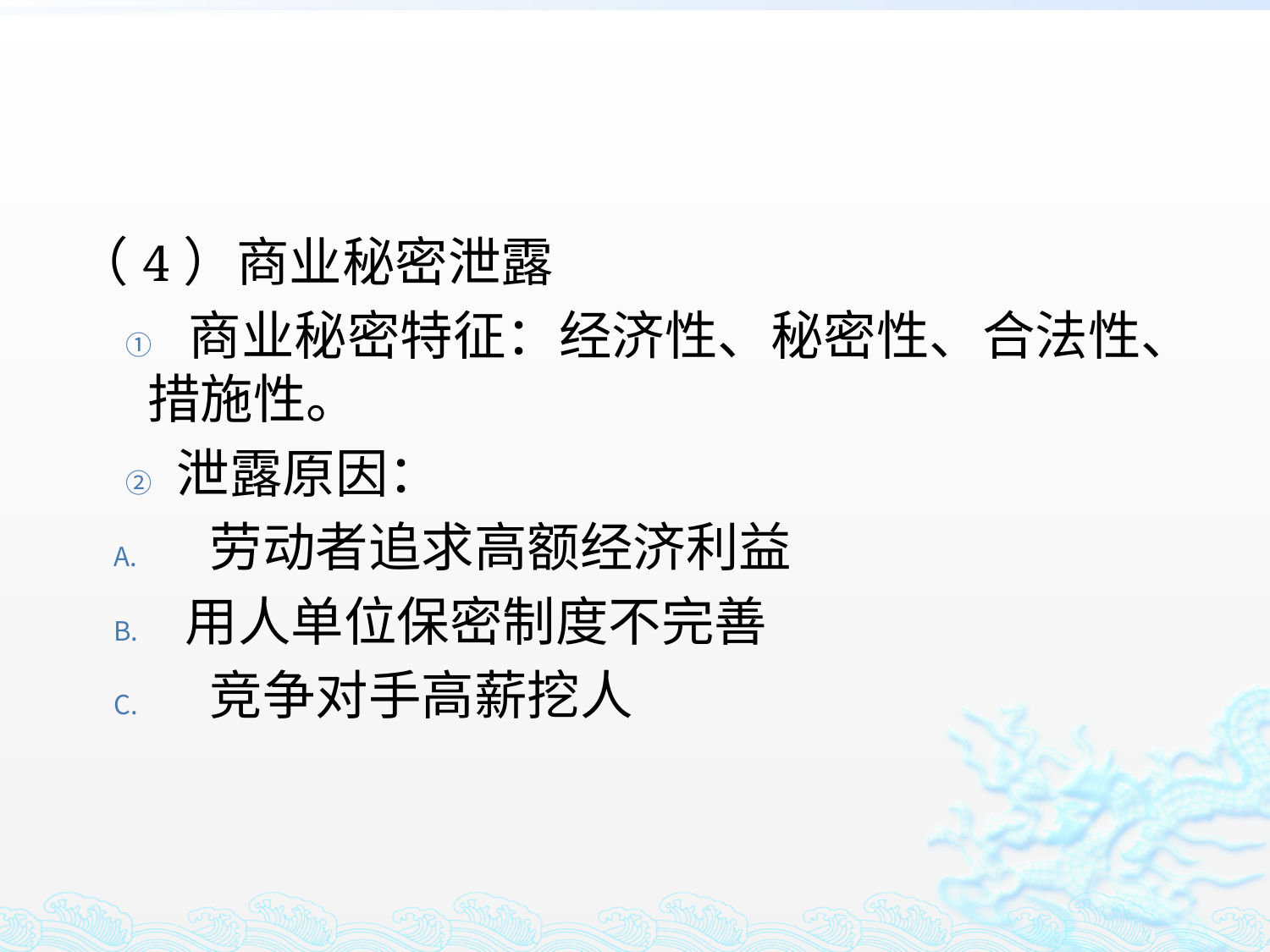

#
（4）商业秘密泄露
  商业秘密特征：经济性、秘密性、合法性、措施性。
 泄露原因：
 劳动者追求高额经济利益
用人单位保密制度不完善
 竞争对手高薪挖人